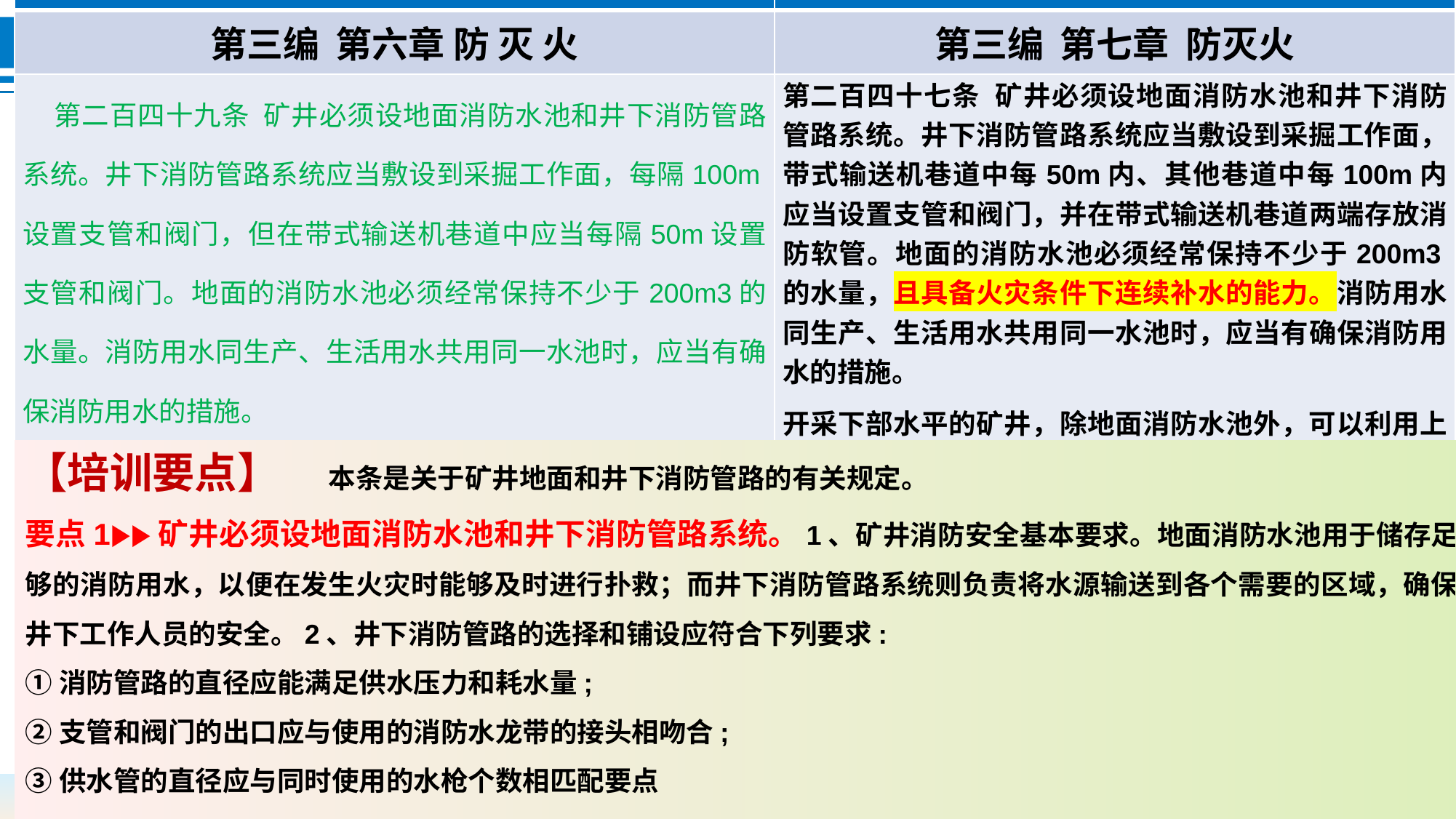

| 《煤矿安全规程》（2022版） | 《煤矿安全规程》（2025版） |
| --- | --- |
| 第三编 第六章 防 灭 火 | 第三编 第七章 防灭火 |
| 第二百四十九条 矿井必须设地面消防水池和井下消防管路系统。井下消防管路系统应当敷设到采掘工作面，每隔100m设置支管和阀门，但在带式输送机巷道中应当每隔50m设置支管和阀门。地面的消防水池必须经常保持不少于200m3的水量。消防用水同生产、生活用水共用同一水池时，应当有确保消防用水的措施。 开采下部水平的矿井，除地面消防水池外，可以利用上部水平或者生产水平的水仓作为消防水池。 | 第二百四十七条 矿井必须设地面消防水池和井下消防管路系统。井下消防管路系统应当敷设到采掘工作面，带式输送机巷道中每50m内、其他巷道中每100m内应当设置支管和阀门，并在带式输送机巷道两端存放消防软管。地面的消防水池必须经常保持不少于200m3的水量，且具备火灾条件下连续补水的能力。消防用水同生产、生活用水共用同一水池时，应当有确保消防用水的措施。 开采下部水平的矿井，除地面消防水池外，可以利用上部水平或者生产水平的水仓作为消防水池。 |
【培训要点】      本条是关于矿井地面和井下消防管路的有关规定。
要点1▶▶矿井必须设地面消防水池和井下消防管路系统。1、矿井消防安全基本要求。地面消防水池用于储存足够的消防用水，以便在发生火灾时能够及时进行扑救；而井下消防管路系统则负责将水源输送到各个需要的区域，确保井下工作人员的安全。2、井下消防管路的选择和铺设应符合下列要求:
①消防管路的直径应能满足供水压力和耗水量;
②支管和阀门的出口应与使用的消防水龙带的接头相吻合;
③供水管的直径应与同时使用的水枪个数相匹配要点